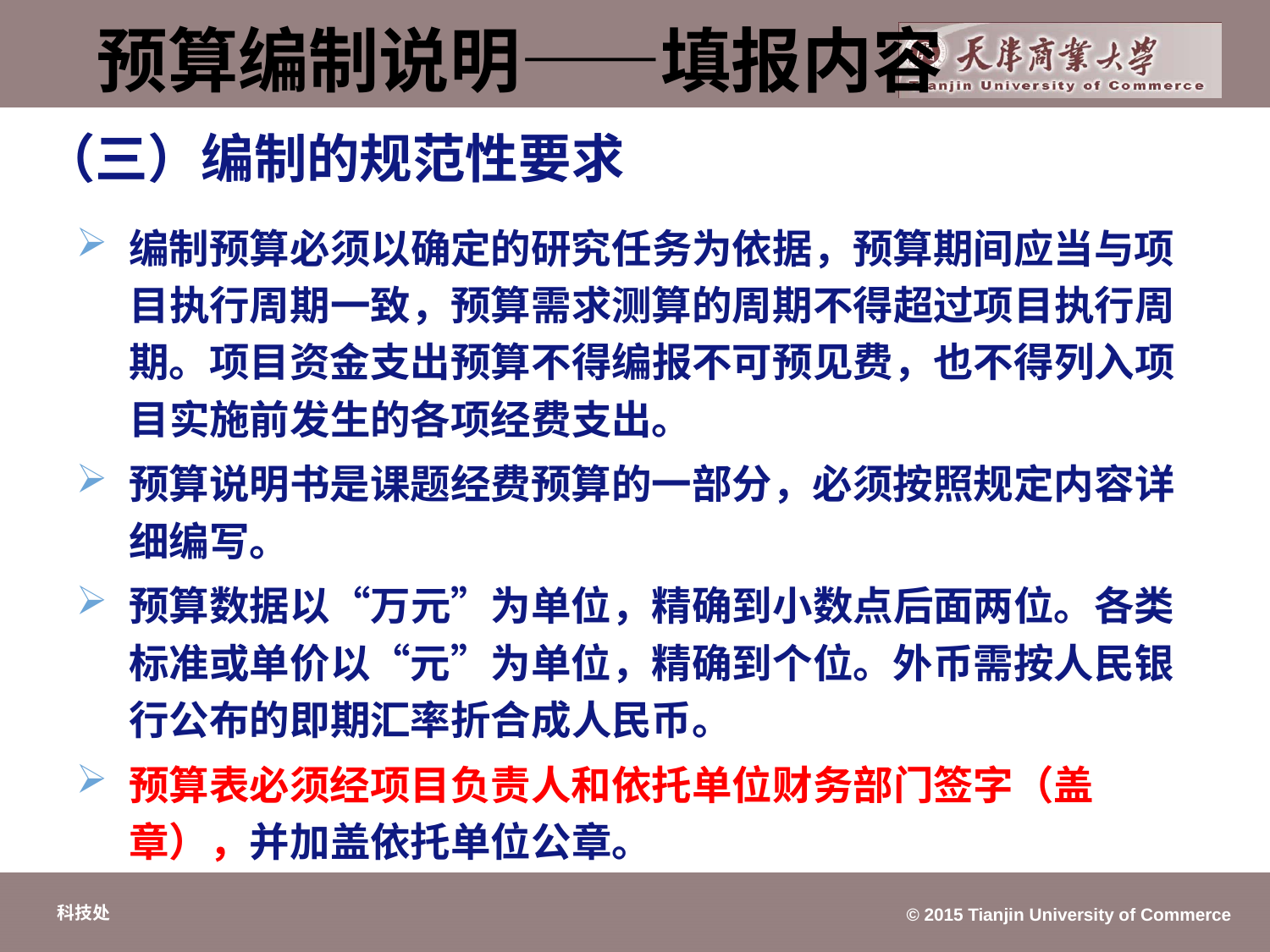

预算编制说明——填报内容
（三）编制的规范性要求

编制预算必须以确定的研究任务为依据，预算期间应当与项目执行周期一致，预算需求测算的周期不得超过项目执行周期。项目资金支出预算不得编报不可预见费，也不得列入项目实施前发生的各项经费支出。
预算说明书是课题经费预算的一部分，必须按照规定内容详细编写。
预算数据以“万元”为单位，精确到小数点后面两位。各类标准或单价以“元”为单位，精确到个位。外币需按人民银行公布的即期汇率折合成人民币。
预算表必须经项目负责人和依托单位财务部门签字（盖章），并加盖依托单位公章。